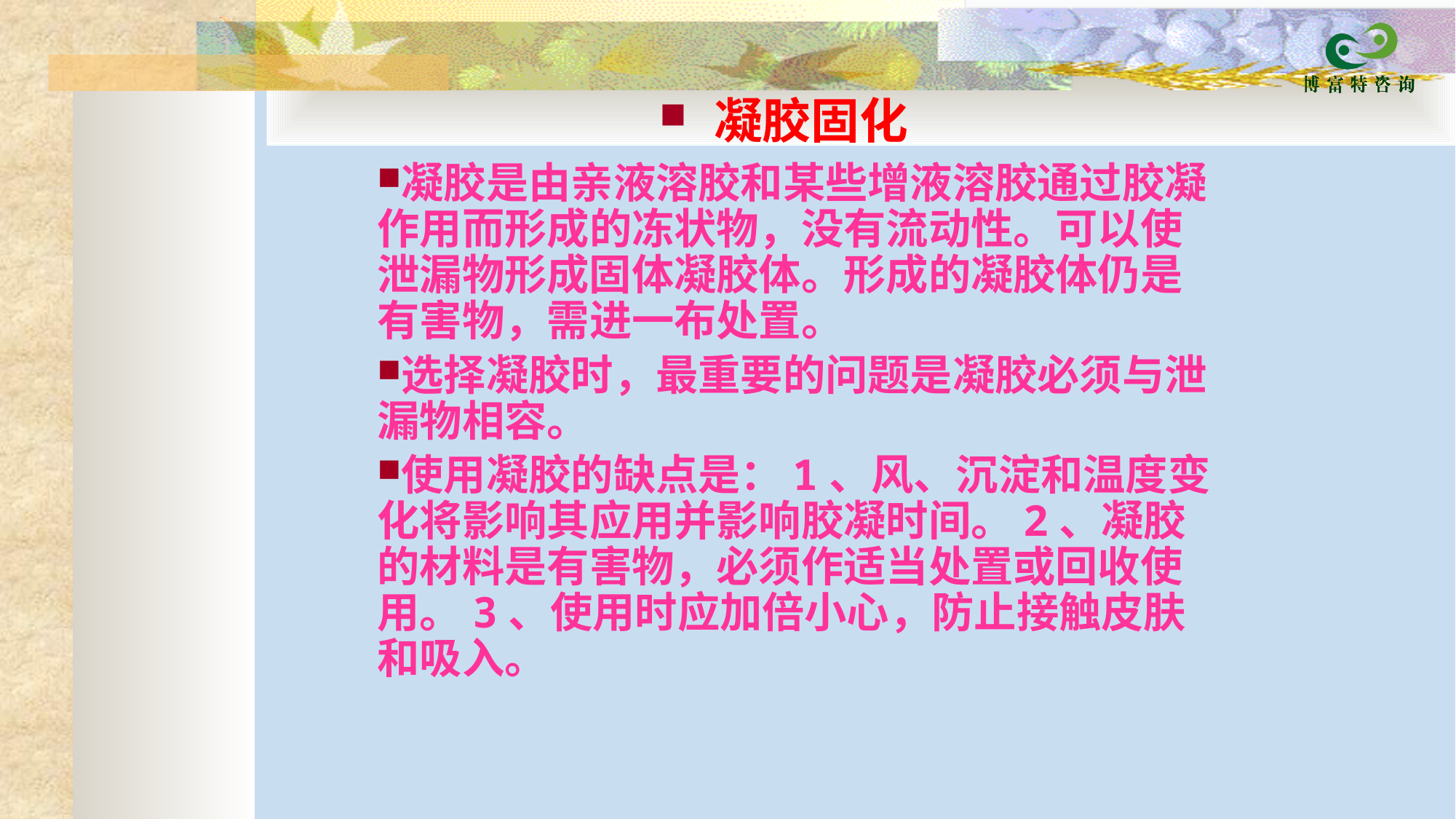

凝胶固化
凝胶是由亲液溶胶和某些增液溶胶通过胶凝作用而形成的冻状物，没有流动性。可以使泄漏物形成固体凝胶体。形成的凝胶体仍是有害物，需进一布处置。
选择凝胶时，最重要的问题是凝胶必须与泄漏物相容。
使用凝胶的缺点是：1、风、沉淀和温度变化将影响其应用并影响胶凝时间。2、凝胶的材料是有害物，必须作适当处置或回收使用。3、使用时应加倍小心，防止接触皮肤和吸入。